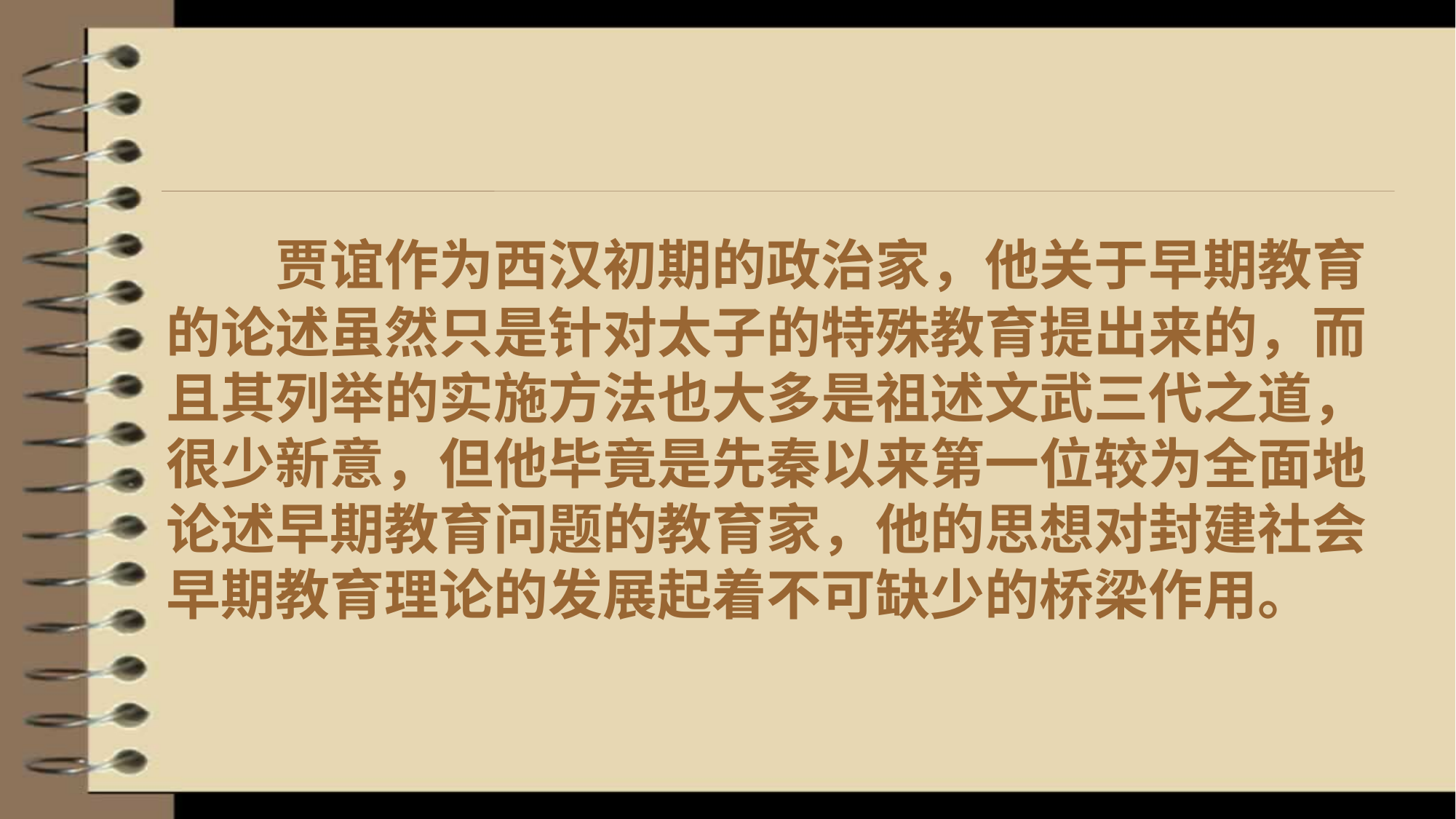

# 贾谊作为西汉初期的政治家，他关于早期教育的论述虽然只是针对太子的特殊教育提出来的，而且其列举的实施方法也大多是祖述文武三代之道，很少新意，但他毕竟是先秦以来第一位较为全面地论述早期教育问题的教育家，他的思想对封建社会早期教育理论的发展起着不可缺少的桥梁作用。